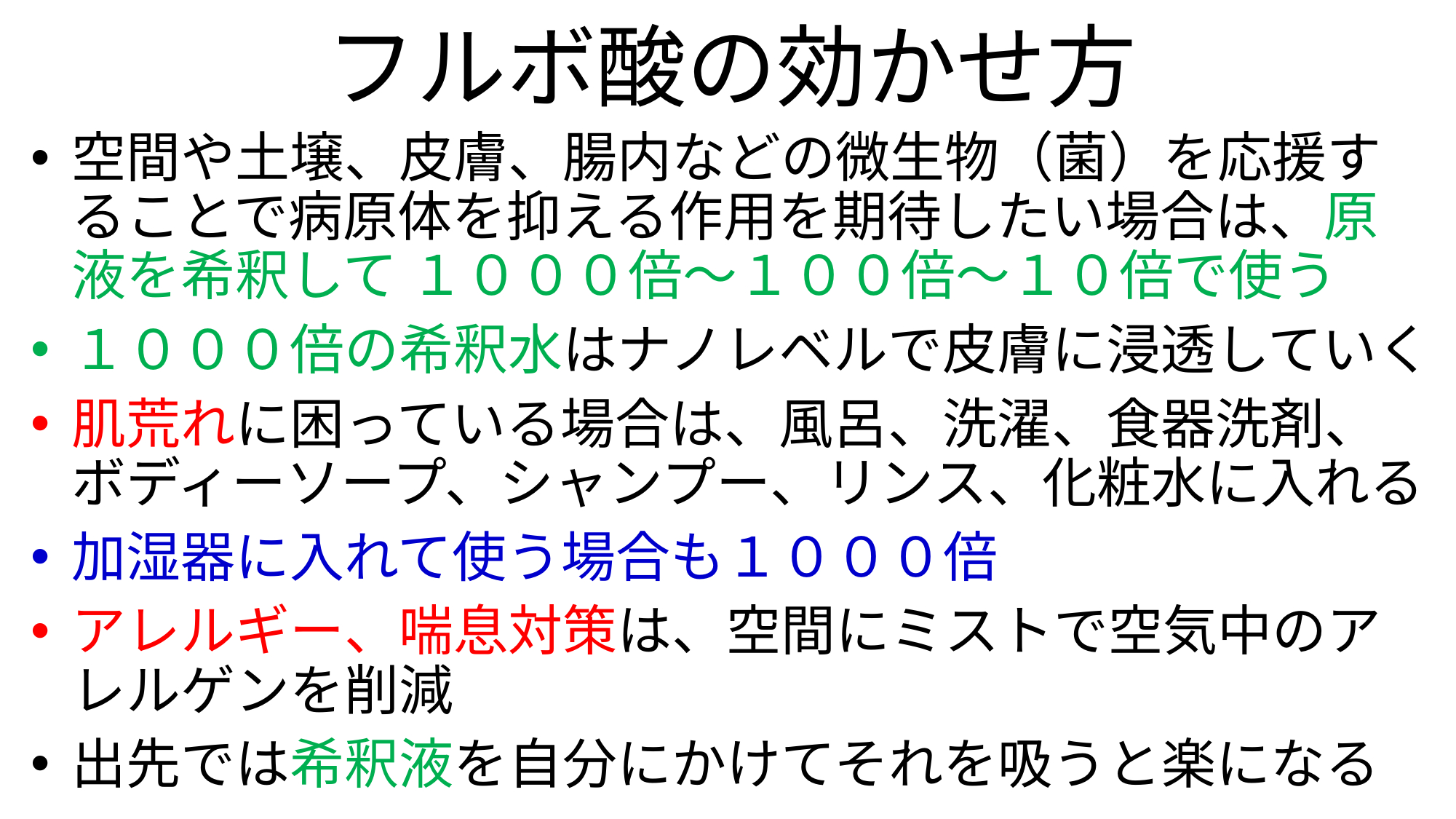

# フルボ酸の効かせ方
空間や土壌、皮膚、腸内などの微生物（菌）を応援することで病原体を抑える作用を期待したい場合は、原液を希釈して １０００倍～１００倍～１０倍で使う
１０００倍の希釈水はナノレベルで皮膚に浸透していく
肌荒れに困っている場合は、風呂、洗濯、食器洗剤、ボディーソープ、シャンプー、リンス、化粧水に入れる
加湿器に入れて使う場合も１０００倍
アレルギー、喘息対策は、空間にミストで空気中のアレルゲンを削減
出先では希釈液を自分にかけてそれを吸うと楽になる